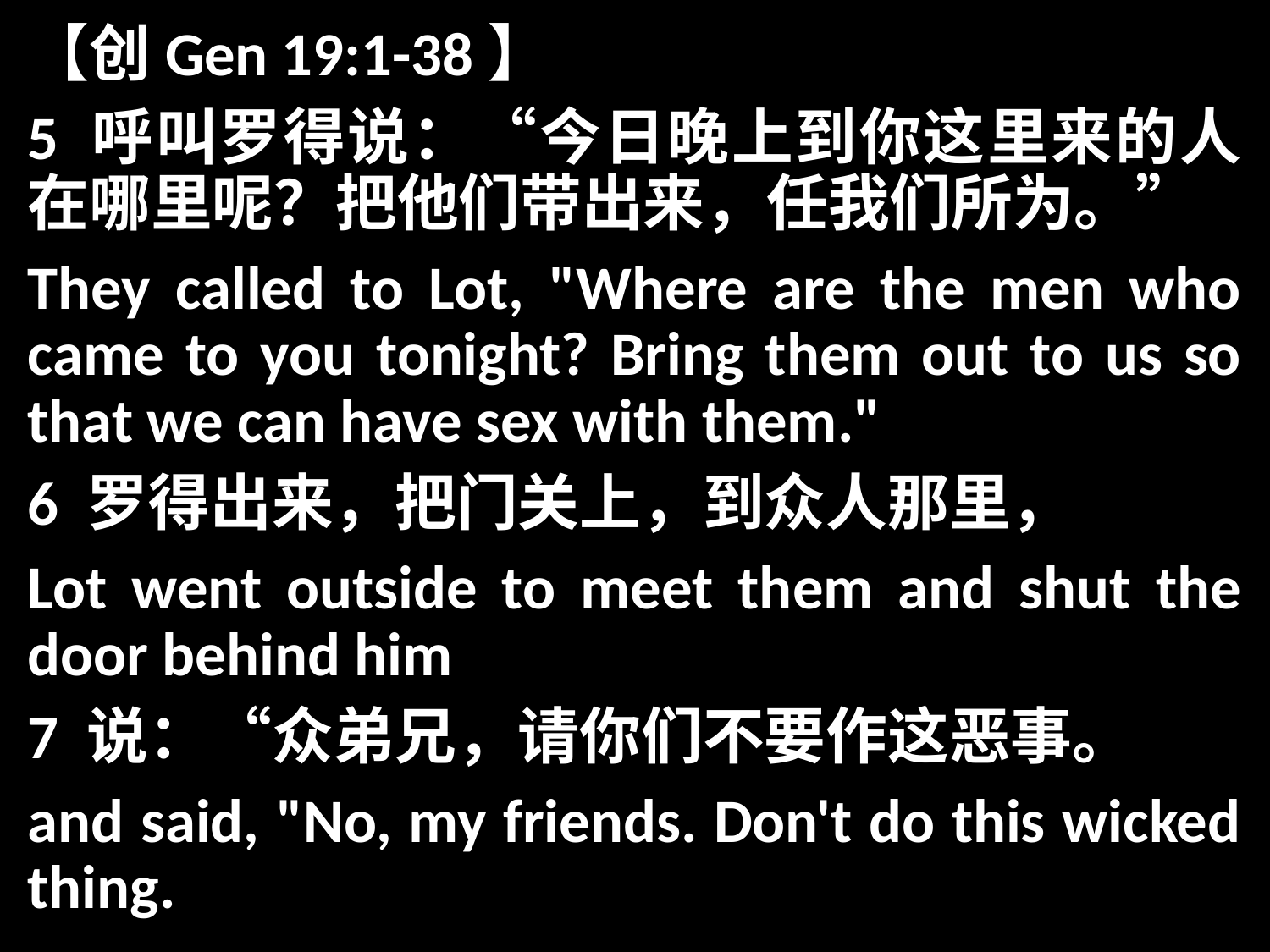

【创Gen 19:1-38】
5 呼叫罗得说：“今日晚上到你这里来的人在哪里呢？把他们带出来，任我们所为。”
They called to Lot, "Where are the men who came to you tonight? Bring them out to us so that we can have sex with them."
6 罗得出来，把门关上，到众人那里，
Lot went outside to meet them and shut the door behind him
7 说：“众弟兄，请你们不要作这恶事。
and said, "No, my friends. Don't do this wicked thing.